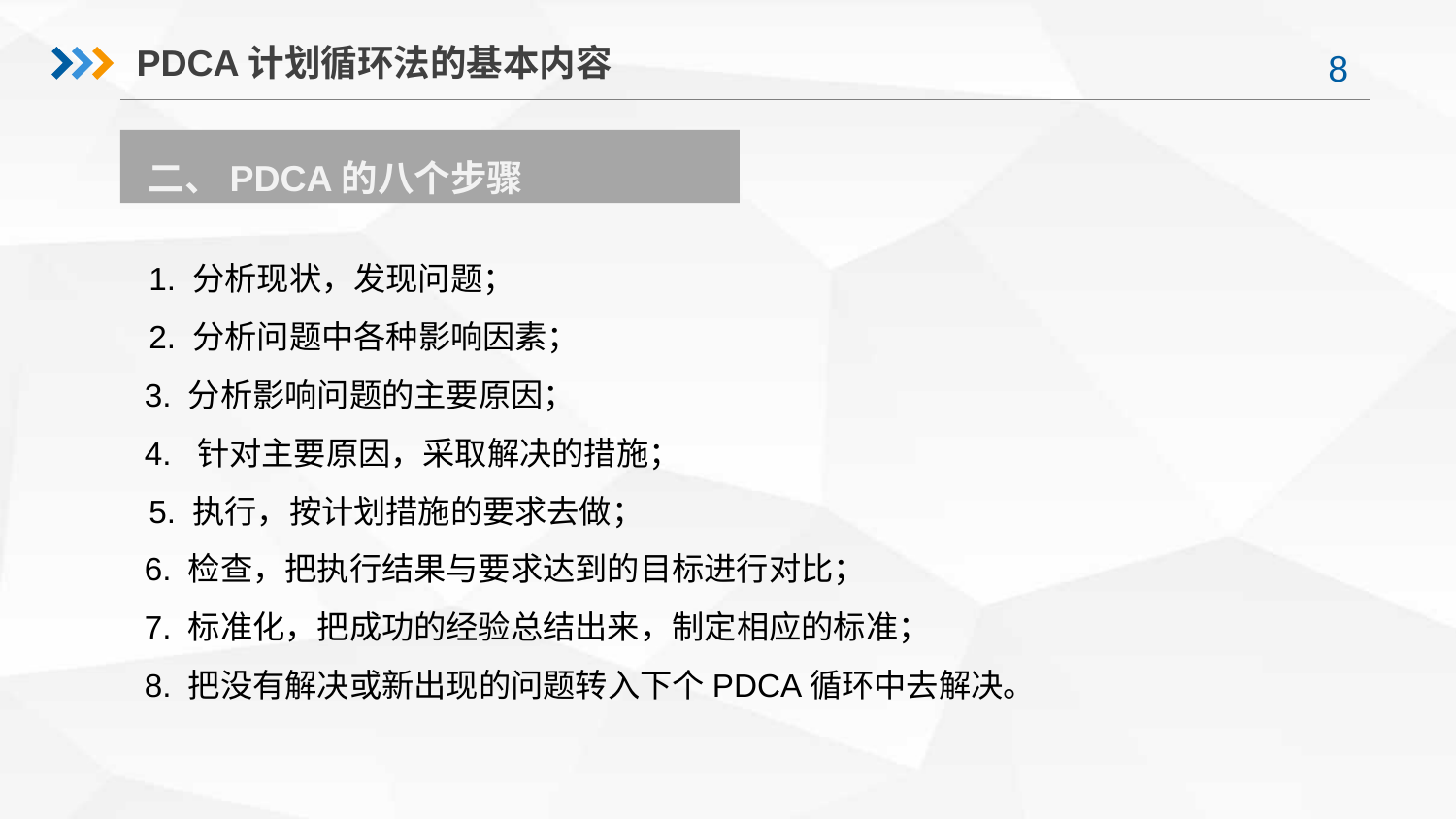

PDCA计划循环法的基本内容
 二、PDCA的八个步骤

       1. 分析现状，发现问题；
       2. 分析问题中各种影响因素；
       3. 分析影响问题的主要原因；
       4.  针对主要原因，采取解决的措施；
       5. 执行，按计划措施的要求去做；
       6. 检查，把执行结果与要求达到的目标进行对比；
       7. 标准化，把成功的经验总结出来，制定相应的标准；
       8. 把没有解决或新出现的问题转入下个PDCA循环中去解决。